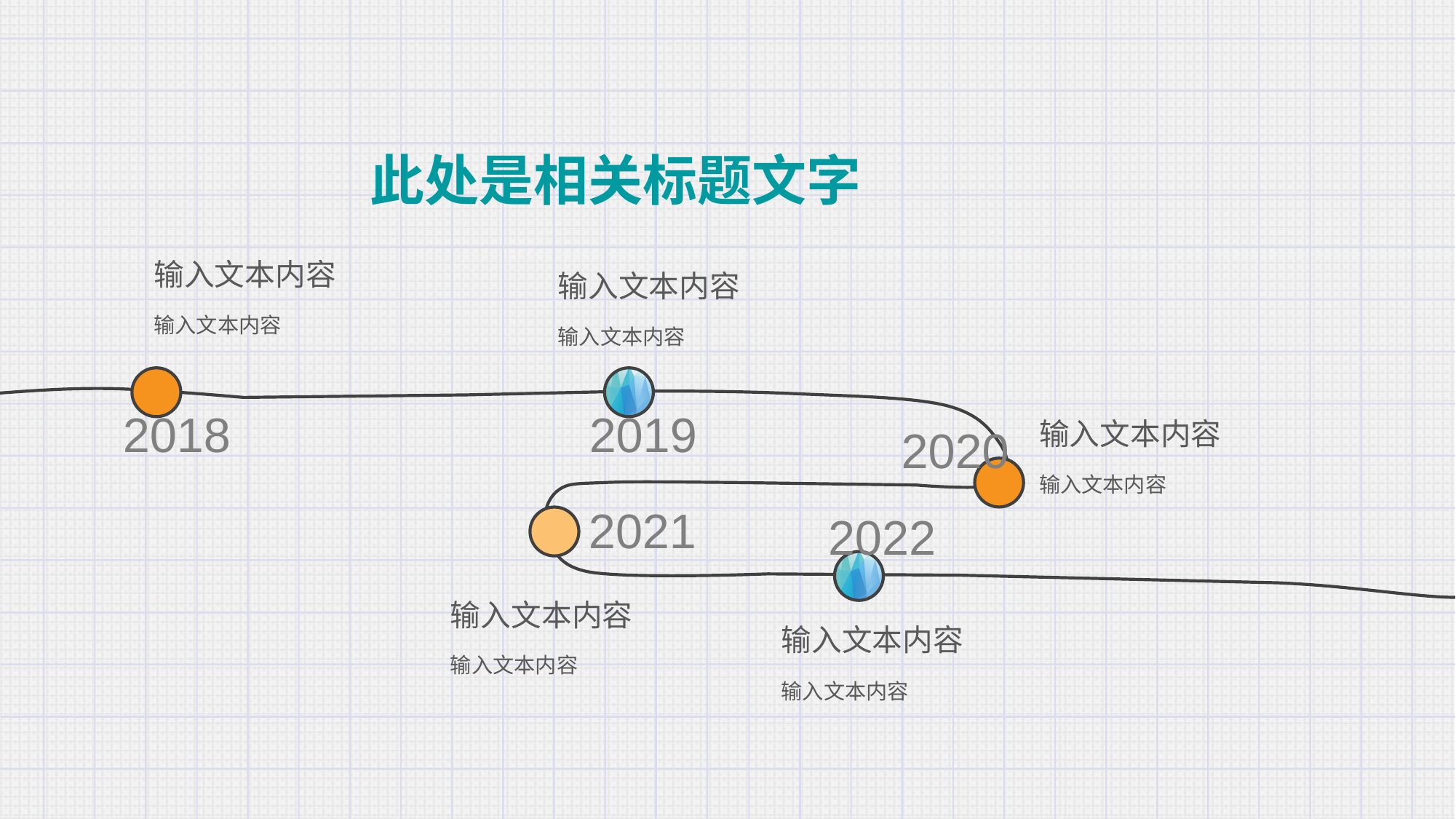

此处是相关标题文字
输入文本内容
输入文本内容
输入文本内容
输入文本内容

2018
2019
输入文本内容
输入文本内容
2020

2021
2022

输入文本内容
输入文本内容
输入文本内容
输入文本内容